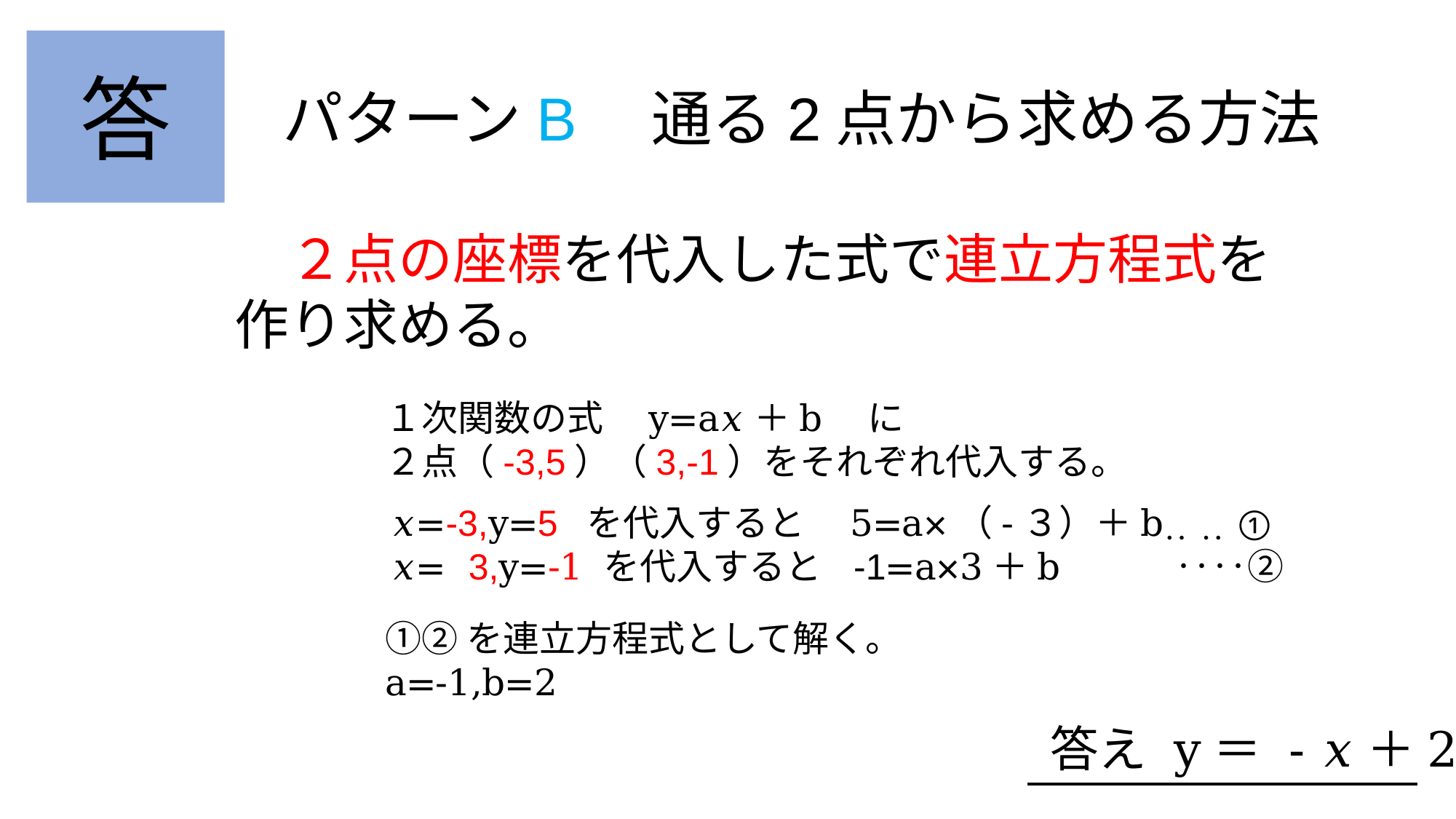

答
パターンB　通る2点から求める方法
　　　　２点の座標を代入した式で連立方程式を
　　　作り求める。
１次関数の式　y=a𝑥＋b　に
２点（-3,5）（3,-1）をそれぞれ代入する。
𝑥=-3,y=5  を代入すると　5=a×（-３）＋b‥‥①
𝑥=  3,y=-1 を代入すると  -1=a×3＋b　　    ‥‥②
①②を連立方程式として解く。
a=-1,b=2
答え y＝ - 𝑥＋2